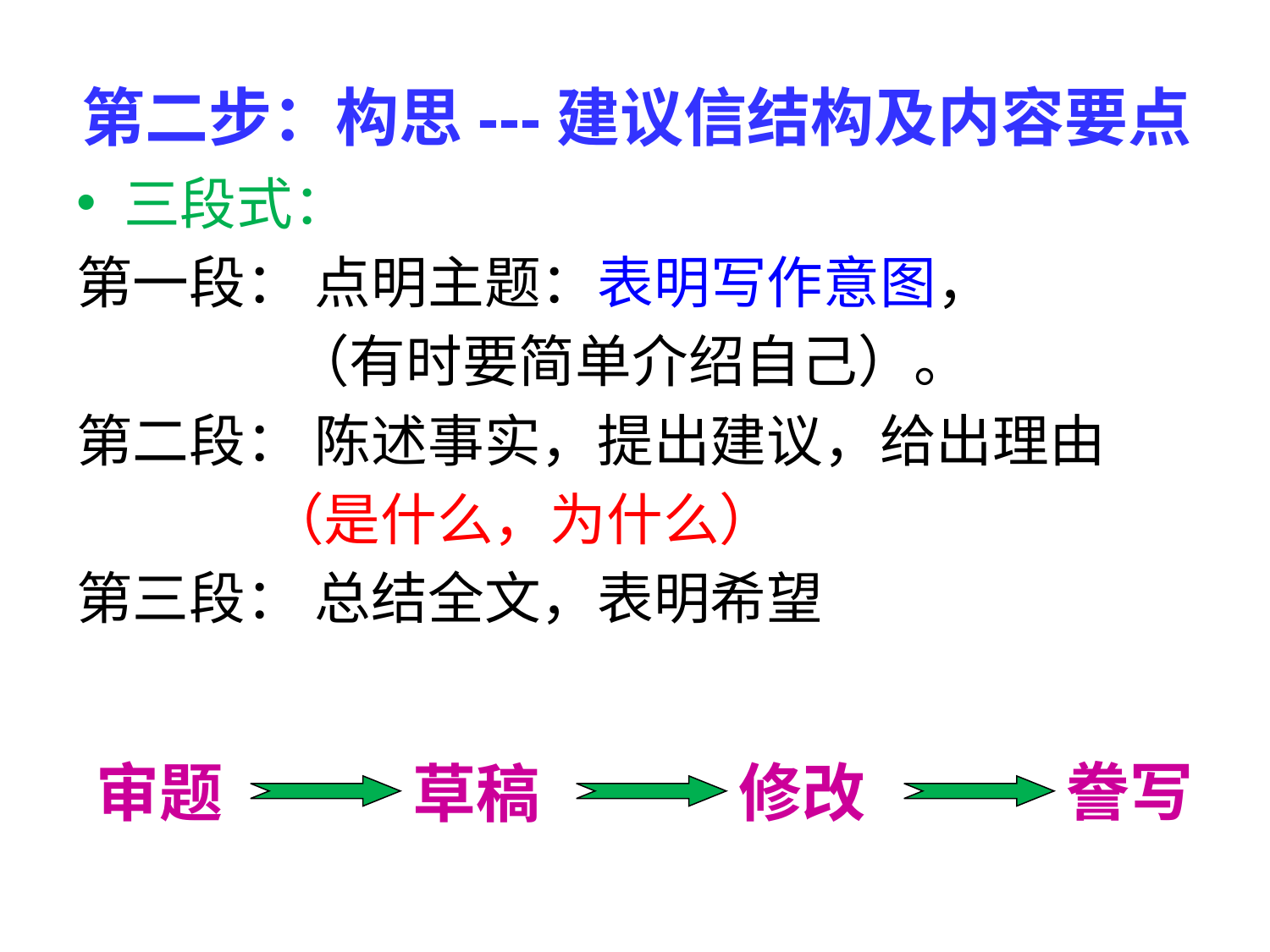

# 第二步：构思---建议信结构及内容要点
三段式：
第一段： 点明主题：表明写作意图，
                （有时要简单介绍自己）。
第二段： 陈述事实，提出建议，给出理由
              （是什么，为什么）
第三段： 总结全文，表明希望
誊写
审题
修改
草稿